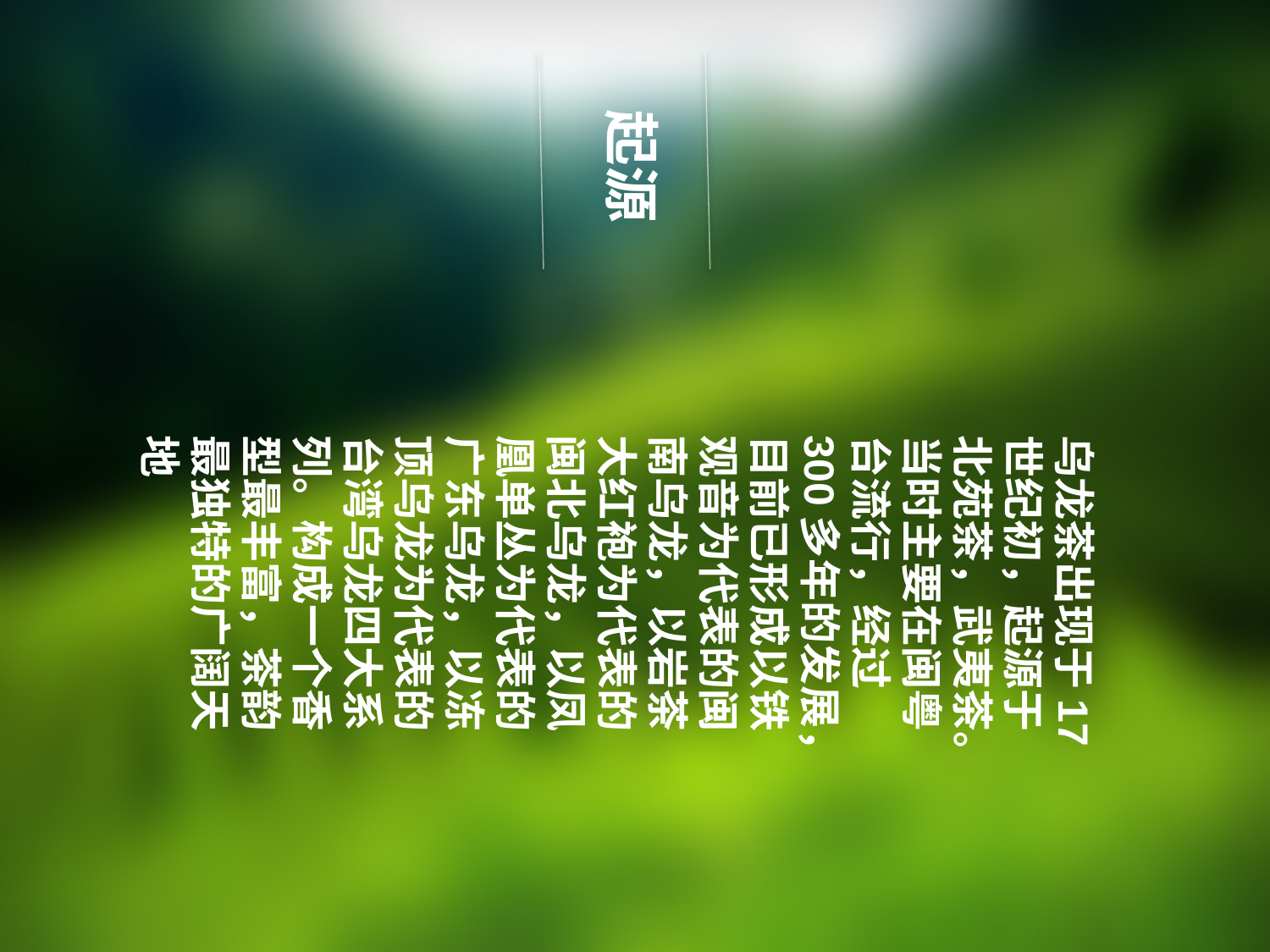

起源
乌龙茶出现于17世纪初，起源于北苑茶，武夷茶。当时主要在闽粤台流行，经过300多年的发展，目前已形成以铁观音为代表的闽南乌龙，以岩茶大红袍为代表的闽北乌龙，以凤凰单丛为代表的广东乌龙，以冻顶乌龙为代表的台湾乌龙四大系列。构成一个香型最丰富，茶韵最独特的广阔天地